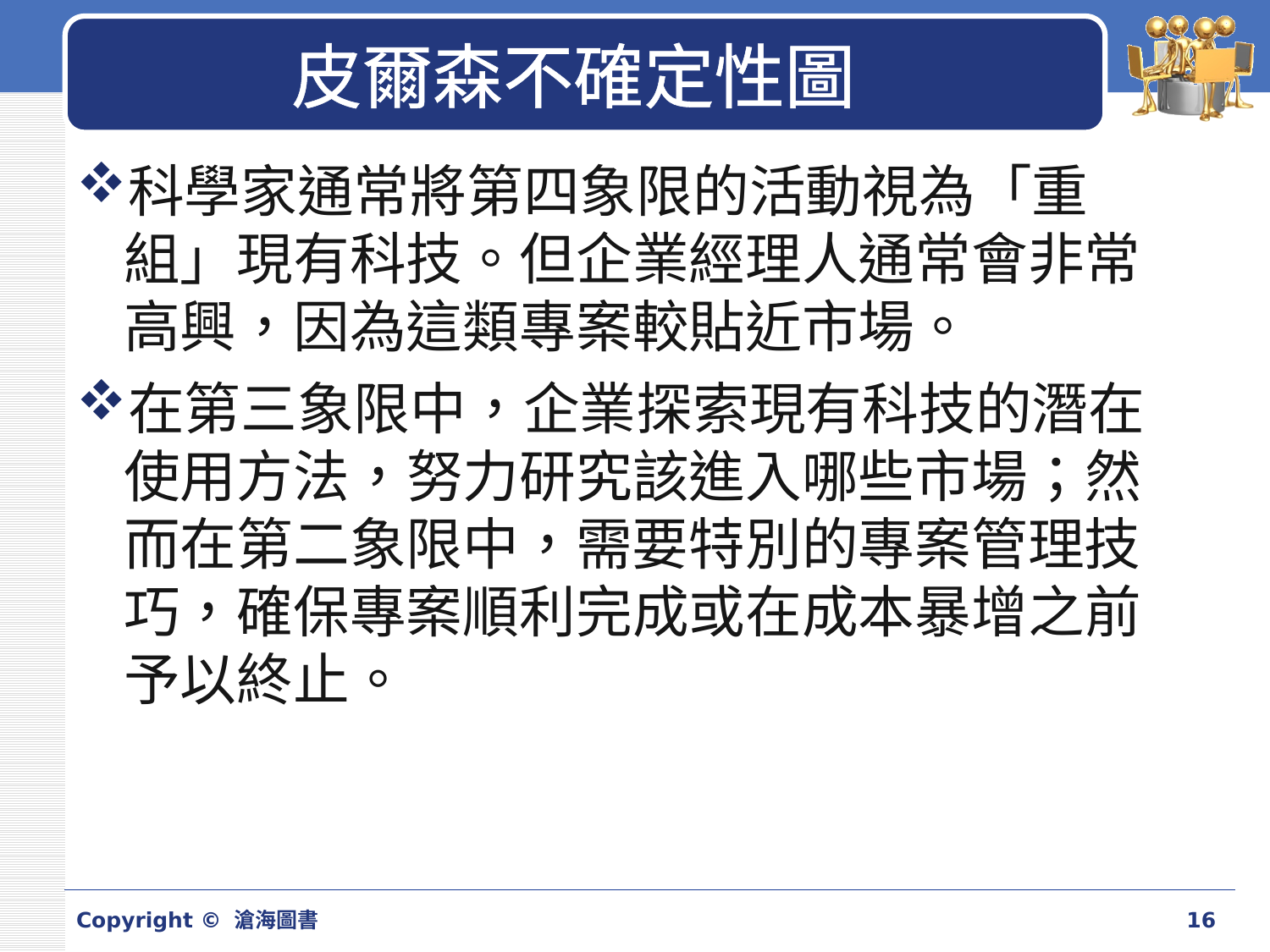

# 皮爾森不確定性圖
科學家通常將第四象限的活動視為「重組」現有科技。但企業經理人通常會非常高興，因為這類專案較貼近市場。
在第三象限中，企業探索現有科技的潛在使用方法，努力研究該進入哪些市場；然而在第二象限中，需要特別的專案管理技巧，確保專案順利完成或在成本暴增之前予以終止。
Copyright © 滄海圖書
16